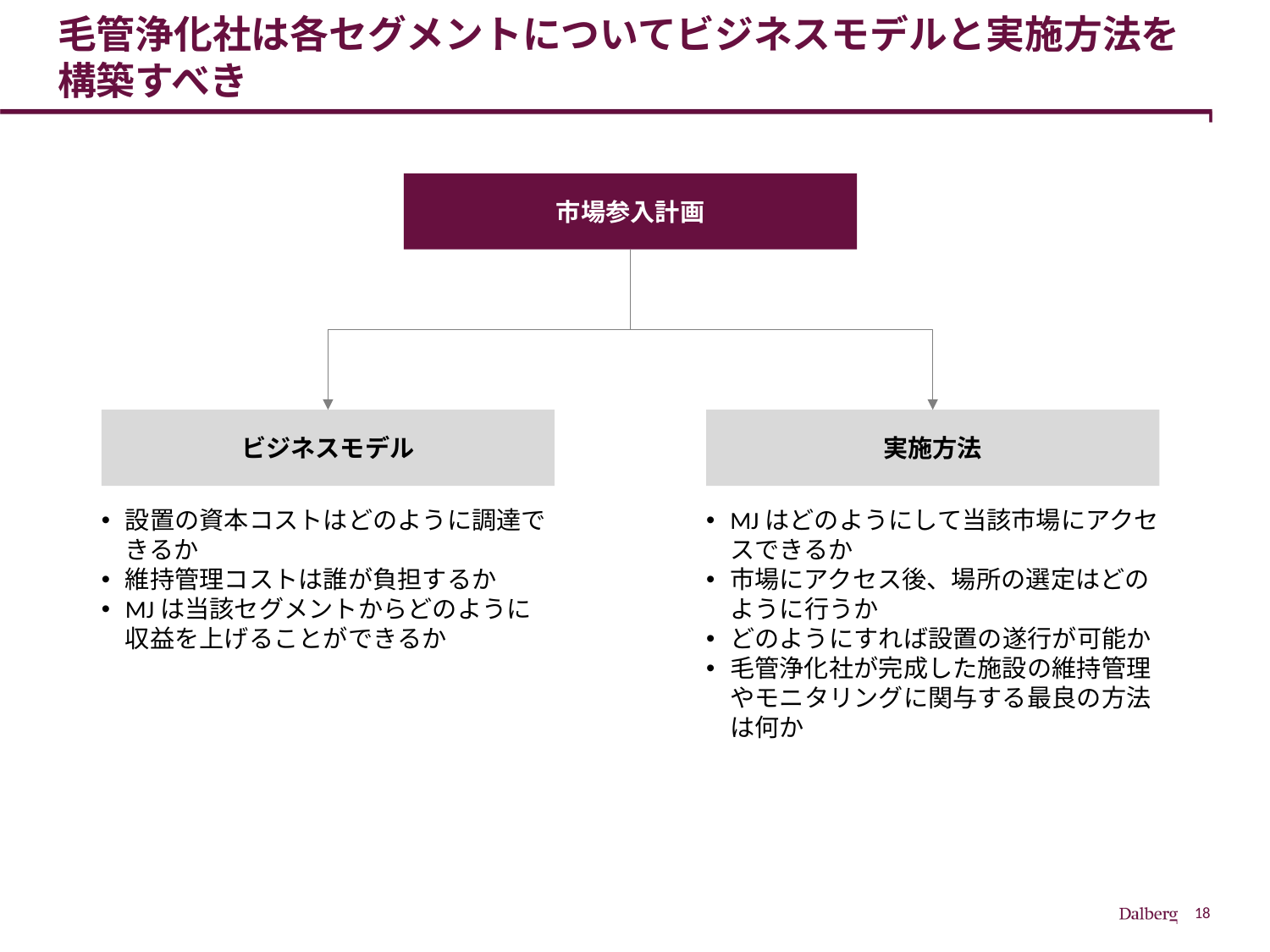

# 毛管浄化社は各セグメントについてビジネスモデルと実施方法を構築すべき
市場参入計画
ビジネスモデル
実施方法
設置の資本コストはどのように調達できるか
維持管理コストは誰が負担するか
MJは当該セグメントからどのように収益を上げることができるか
MJはどのようにして当該市場にアクセスできるか
市場にアクセス後、場所の選定はどのように行うか
どのようにすれば設置の遂行が可能か
毛管浄化社が完成した施設の維持管理やモニタリングに関与する最良の方法は何か